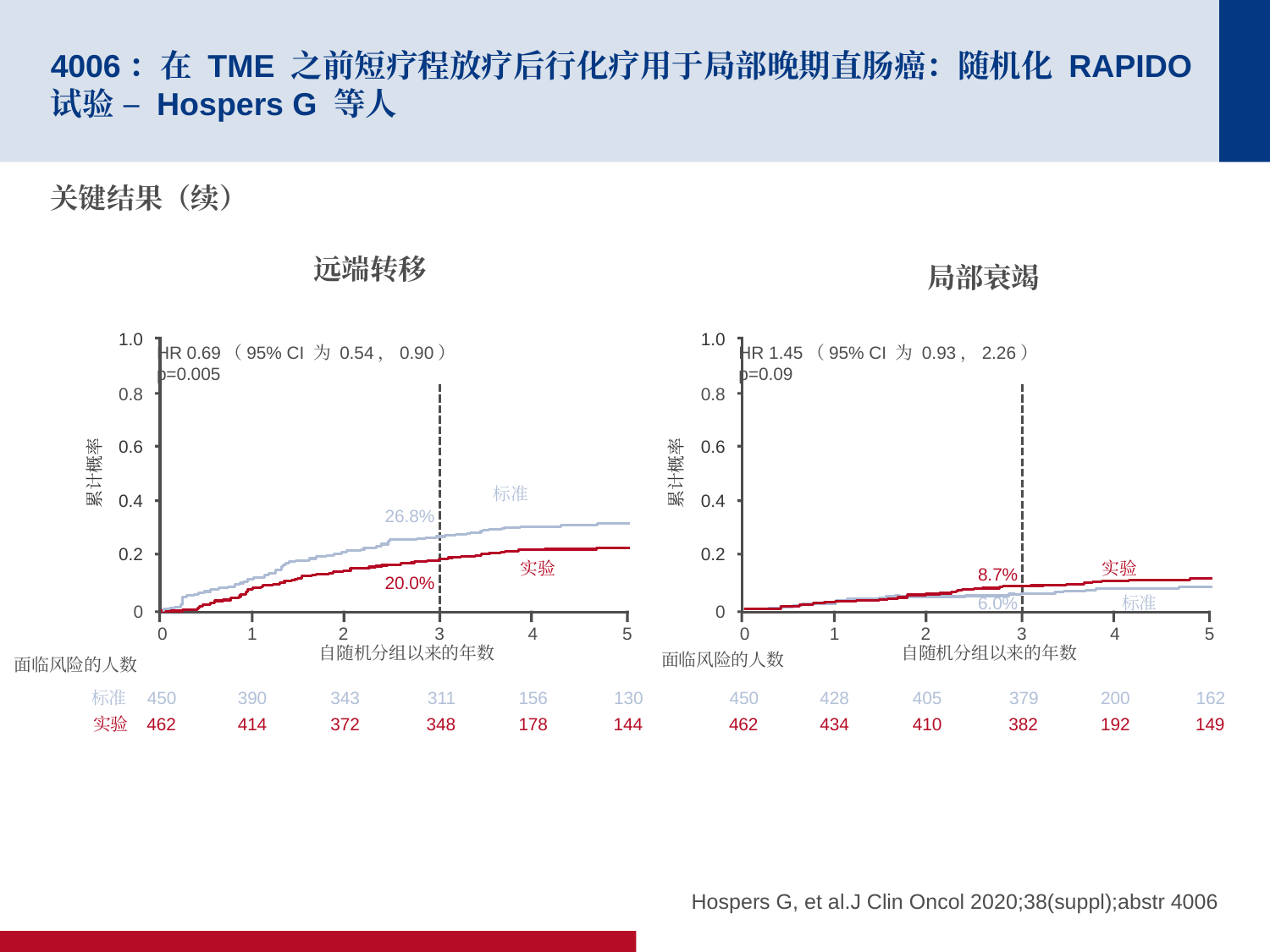

# 4006：在 TME 之前短疗程放疗后行化疗用于局部晚期直肠癌：随机化 RAPIDO 试验 – Hospers G 等人
关键结果（续）

远端转移
局部衰竭
1.0
HR 0.69（95% CI 为 0.54，0.90）
p=0.005

0.8

0.6

累计概率
标准
0.4
26.8%

0.2

实验

20.0%
0

0
1
2
3
4
5
自随机分组以来的年数
面临风险的人数
标准
450
390
343
311
156
130
462
414
372
348
178
144
实验
1.0
HR 1.45（95% CI 为 0.93，2.26）
p=0.09

0.8

0.6

累计概率
0.4

0.2
实验

8.7%
标准
6.0%
0

0
1
2
3
4
5
自随机分组以来的年数
面临风险的人数
450
428
405
379
200
162
462
434
410
382
192
149

Hospers G, et al.J Clin Oncol 2020;38(suppl);abstr 4006